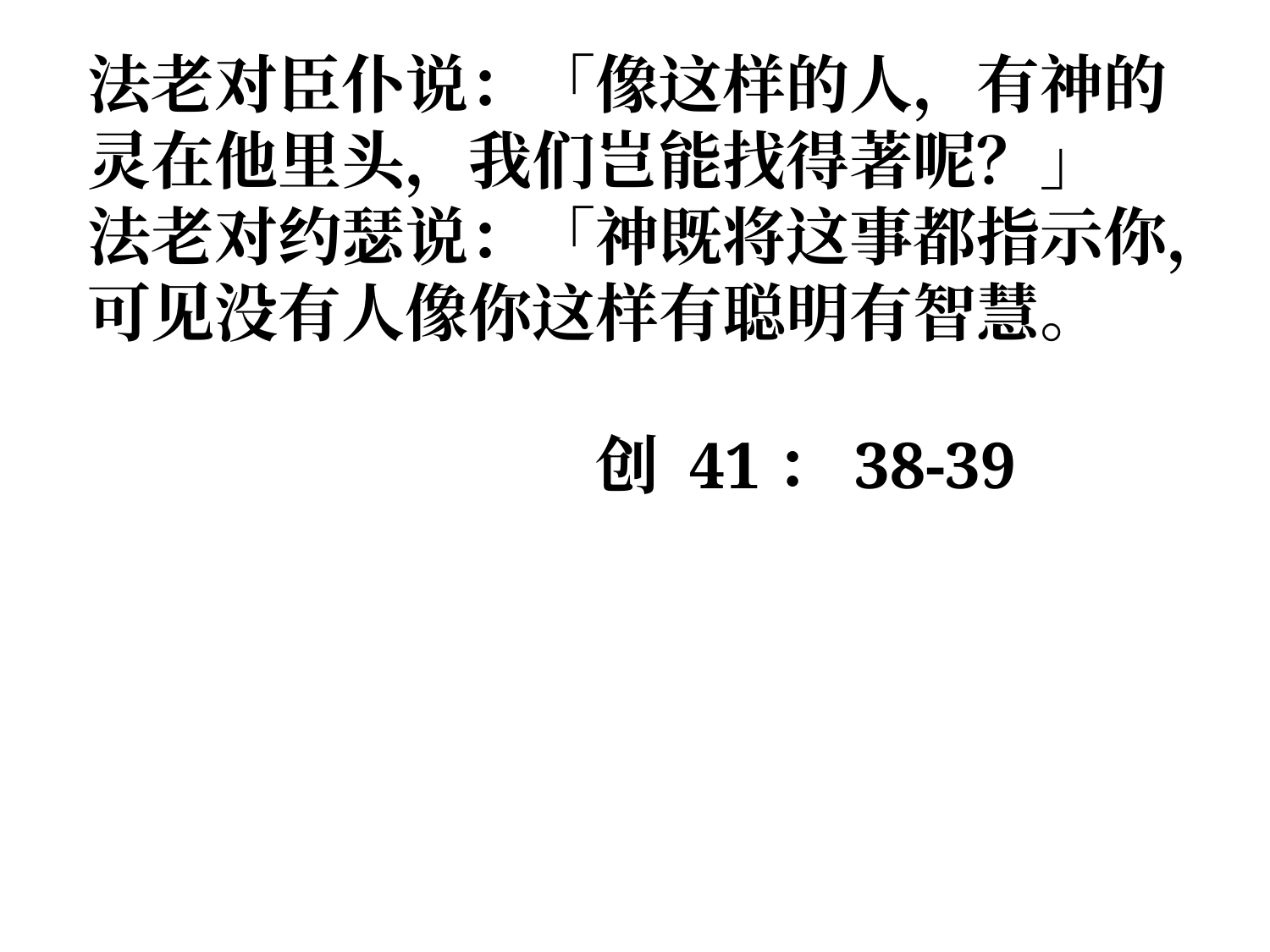

法老对臣仆说：「像这样的人，有神的灵在他里头，我们岂能找得著呢？」 法老对约瑟说：「神既将这事都指示你，可见没有人像你这样有聪明有智慧。 												创 41：38-39